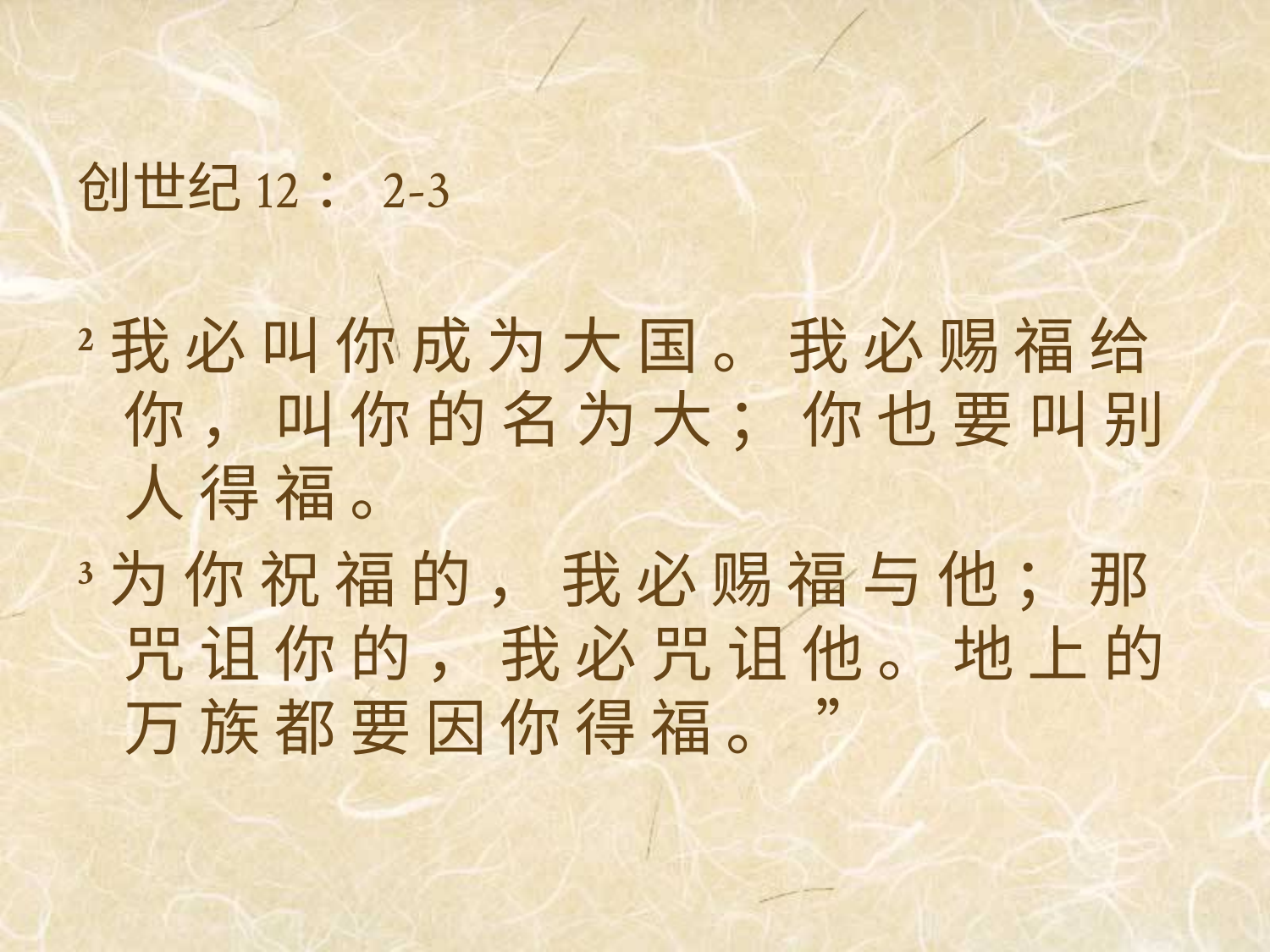

创世纪12：2-3

2 我 必 叫 你 成 为 大 国 。 我 必 赐 福 给 你 ， 叫 你 的 名 为 大 ； 你 也 要 叫 别 人 得 福 。
3 为 你 祝 福 的 ， 我 必 赐 福 与 他 ； 那 咒 诅 你 的 ， 我 必 咒 诅 他 。 地 上 的 万 族 都 要 因 你 得 福 。  ”